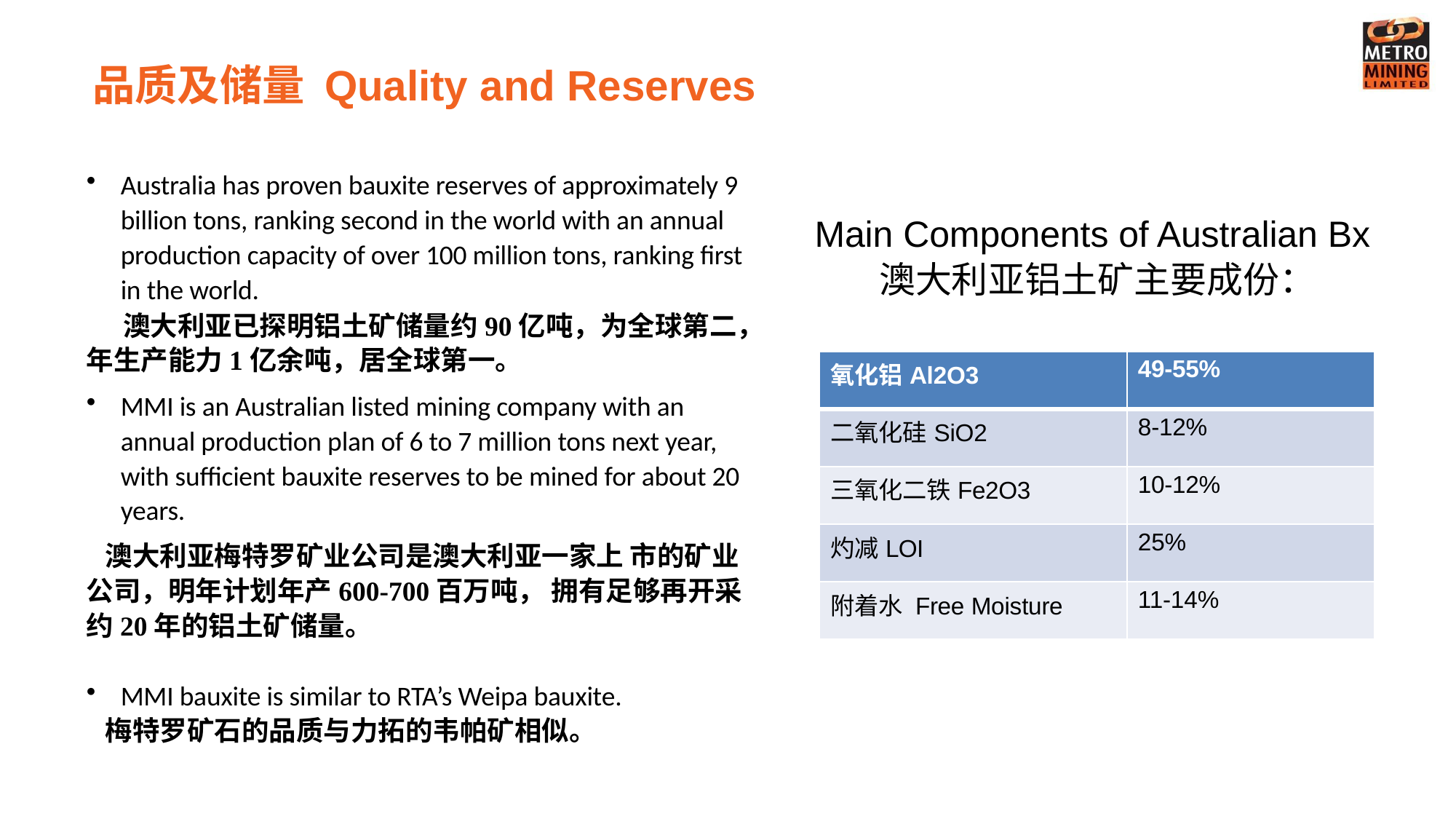

# 品质及储量 Quality and Reserves
Australia has proven bauxite reserves of approximately 9 billion tons, ranking second in the world with an annual production capacity of over 100 million tons, ranking first in the world.
     澳大利亚已探明铝土矿储量约90亿吨，为全球第二，年生产能力1亿余吨，居全球第一。
MMI is an Australian listed mining company with an annual production plan of 6 to 7 million tons next year, with sufficient bauxite reserves to be mined for about 20 years.
  澳大利亚梅特罗矿业公司是澳大利亚一家上 市的矿业公司，明年计划年产600-700百万吨， 拥有足够再开采约20年的铝土矿储量。

MMI bauxite is similar to RTA’s Weipa bauxite.
  梅特罗矿石的品质与力拓的韦帕矿相似。
Main Components of Australian Bx
澳大利亚铝土矿主要成份：
| 氧化铝Al2O3 | 49-55% |
| --- | --- |
| 二氧化硅SiO2 | 8-12% |
| 三氧化二铁Fe2O3 | 10-12% |
| 灼减LOI | 25% |
| 附着水 Free Moisture | 11-14% |